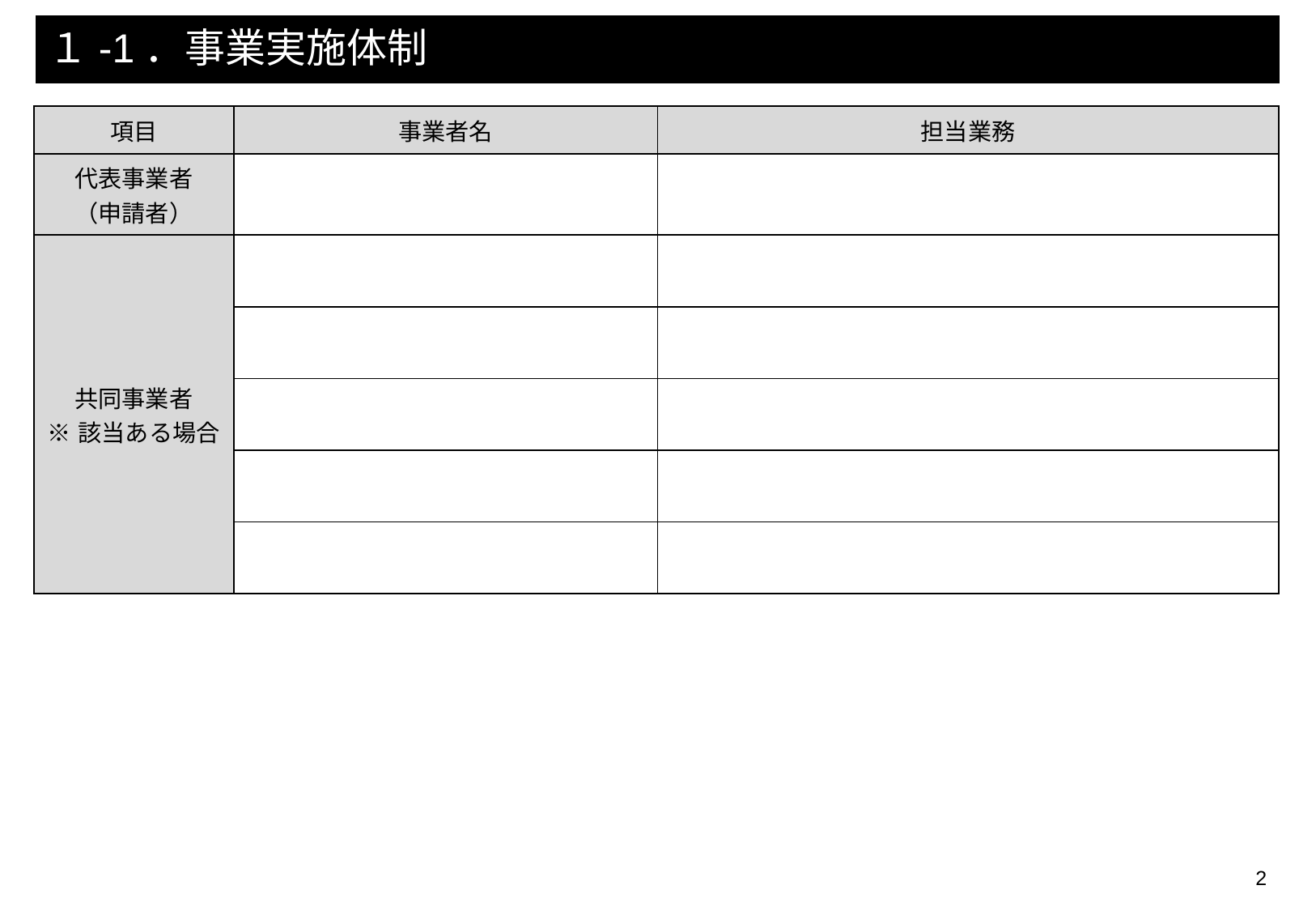

# １-1．事業実施体制
| 項目 | 事業者名 | 担当業務 |
| --- | --- | --- |
| 代表事業者 （申請者） |  |  |
| 共同事業者 ※該当ある場合 |  |  |
|  |  |  |
|  |  |  |
|  |  |  |
|  |  |  |
2